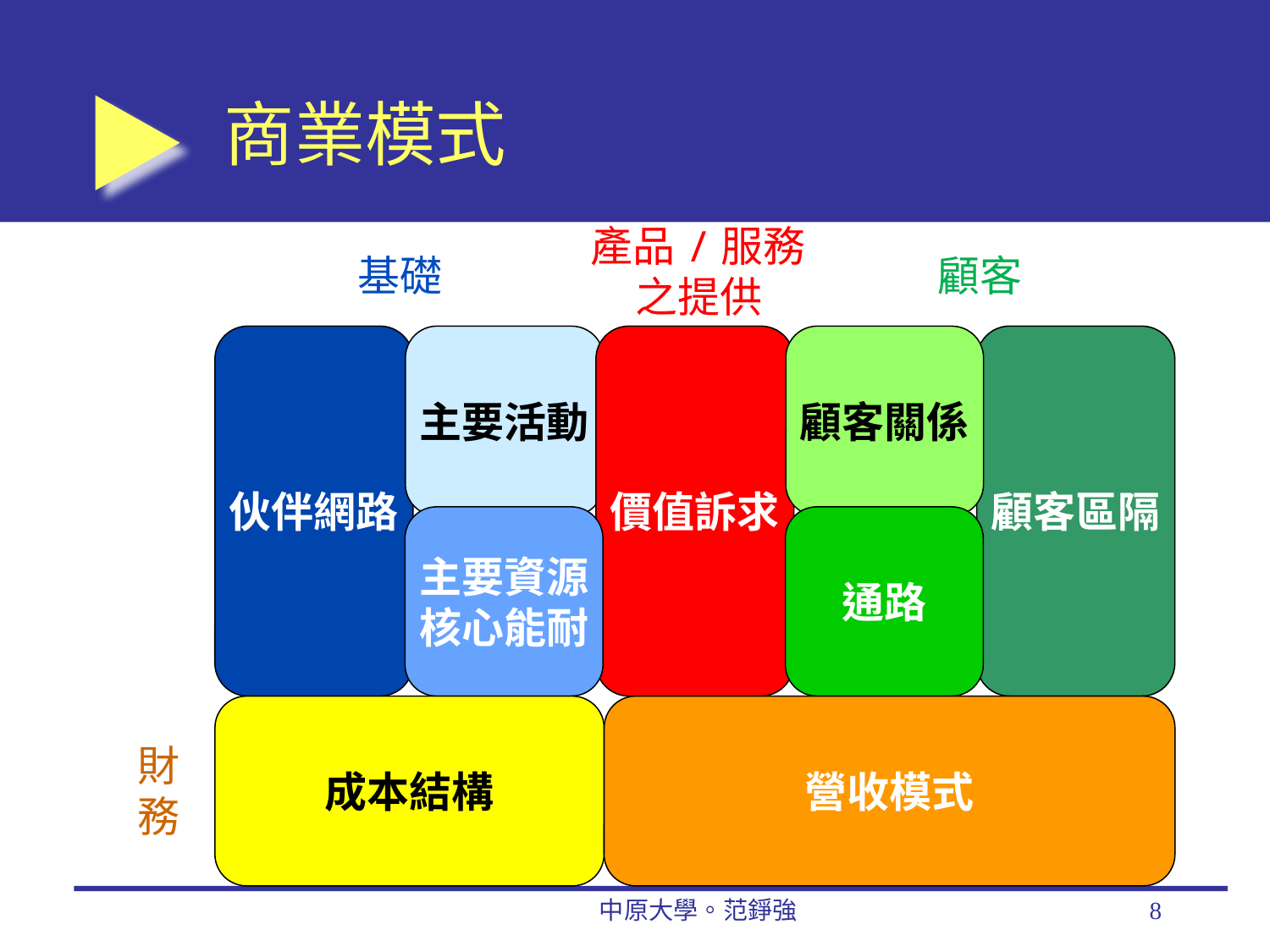

# 商業模式
產品/服務
之提供
基礎
顧客
伙伴網路
主要活動
價值訴求
顧客關係
顧客區隔
主要資源
核心能耐
通路
成本結構
營收模式
財
務
中原大學。范錚強
8